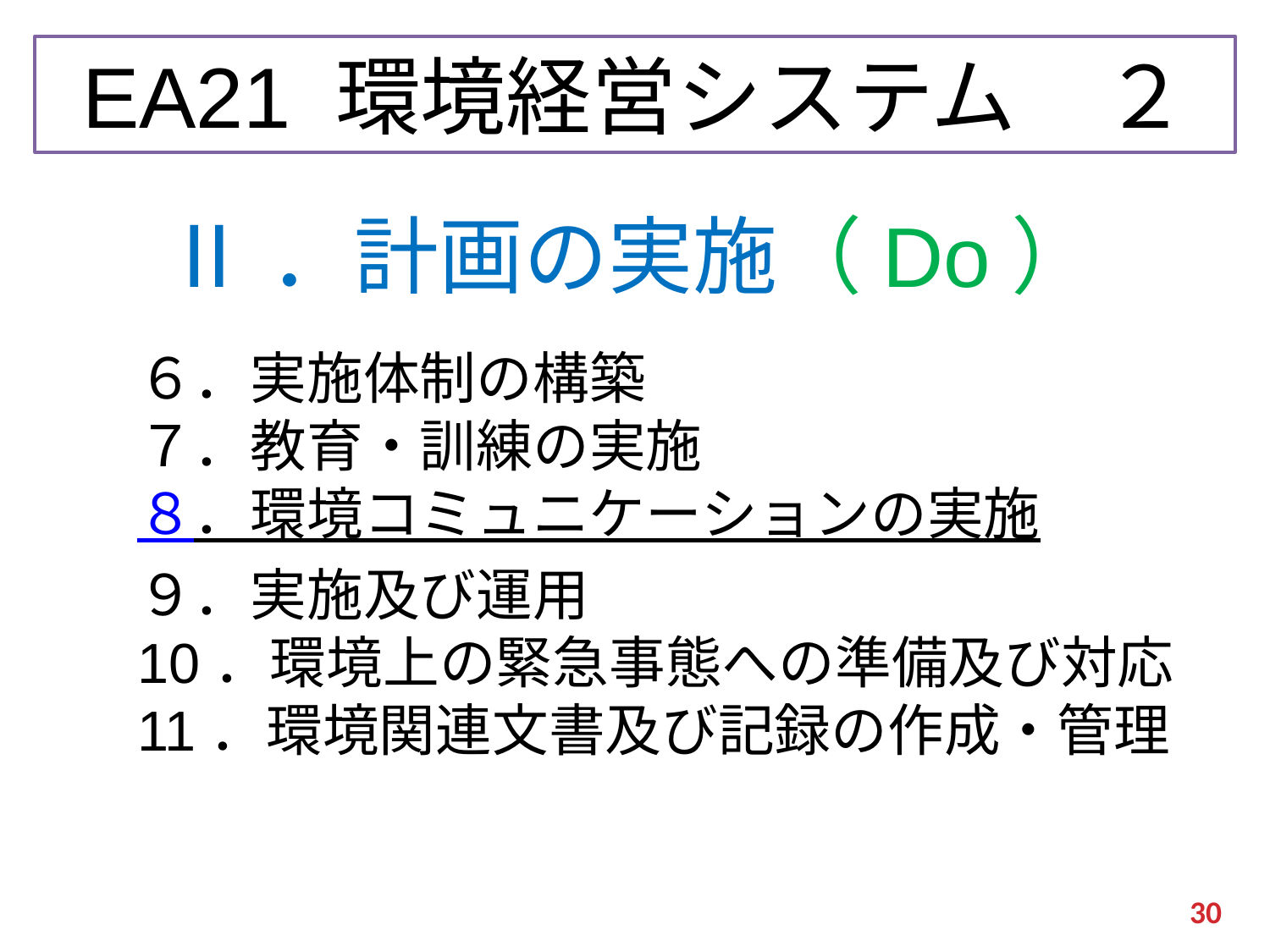

EA21 環境経営システム　２
# EA21 への認証・登録手順２
Ⅱ．計画の実施（Do）
６．実施体制の構築
７．教育・訓練の実施
８．環境コミュニケーションの実施
９．実施及び運用
10．環境上の緊急事態への準備及び対応
11．環境関連文書及び記録の作成・管理
30